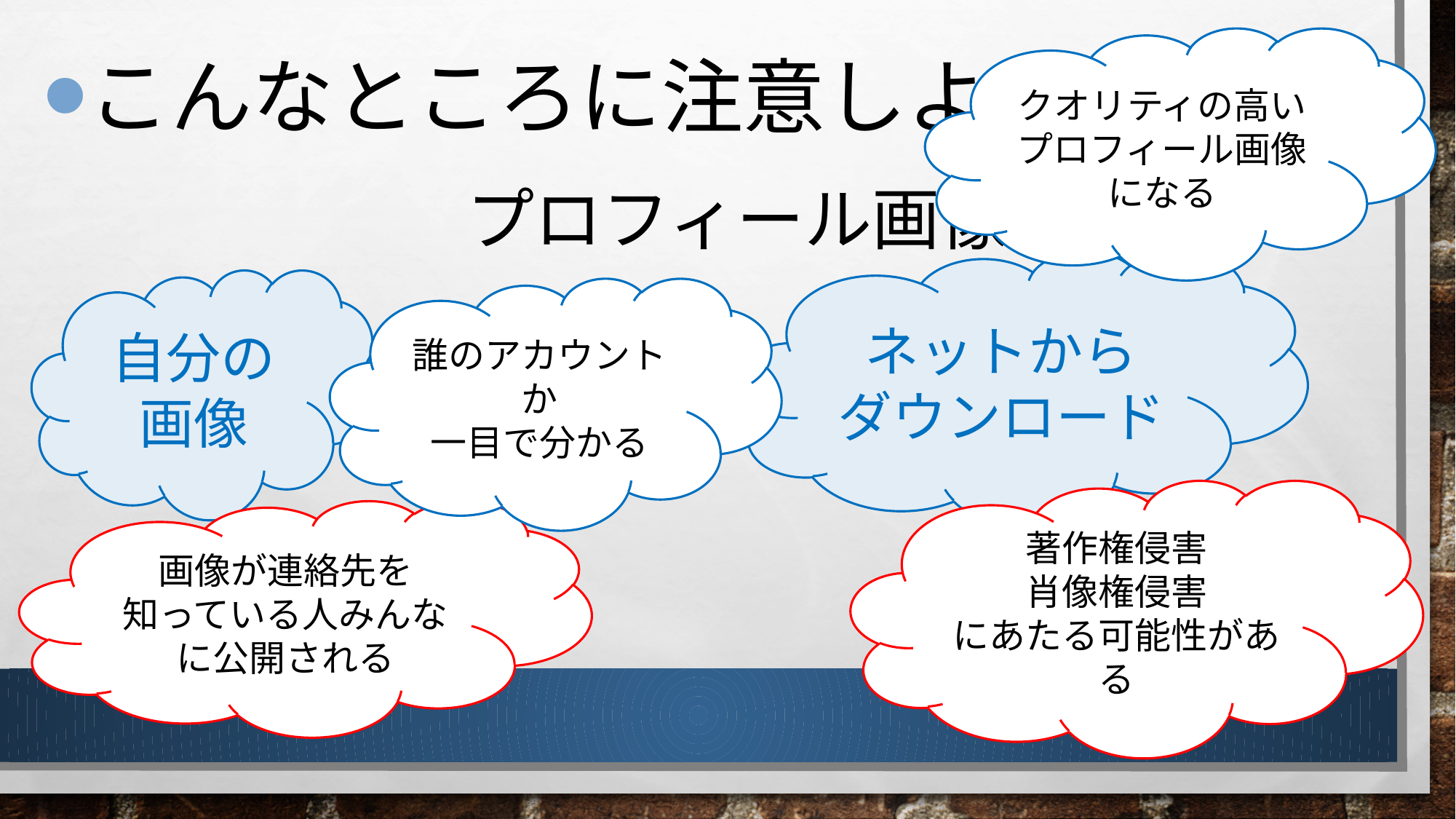

こんなところに注意しよう！
クオリティの高い
プロフィール画像になる
プロフィール画像
ネットから
ダウンロード
自分の画像
誰のアカウントか
一目で分かる
著作権侵害
肖像権侵害
にあたる可能性がある
画像が連絡先を
知っている人みんなに公開される